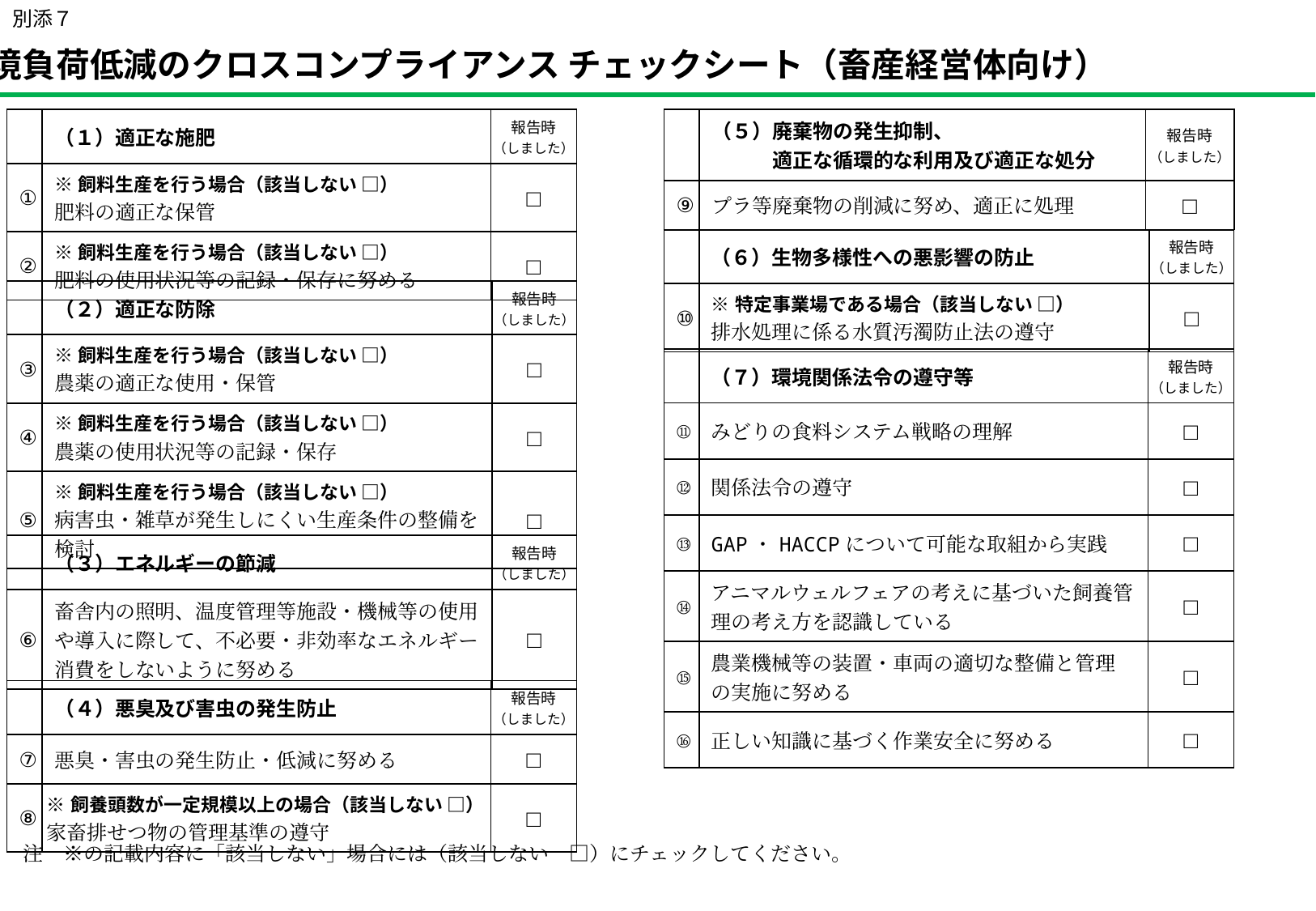

別添７
環境負荷低減のクロスコンプライアンス チェックシート（畜産経営体向け）
|  | （１）適正な施肥 | 報告時 （しました） |
| --- | --- | --- |
| ① | ※飼料生産を行う場合（該当しない □） 肥料の適正な保管 | □ |
| ② | ※飼料生産を行う場合（該当しない □） 肥料の使用状況等の記録・保存に努める | □ |
|  | （５）廃棄物の発生抑制、 　　　適正な循環的な利用及び適正な処分 | 報告時 （しました） |
| --- | --- | --- |
| ⑨ | プラ等廃棄物の削減に努め、適正に処理 | □ |
|  | （６）生物多様性への悪影響の防止 | 報告時 （しました） |
| --- | --- | --- |
| ⑩ | ※特定事業場である場合（該当しない □） 排水処理に係る水質汚濁防止法の遵守 | □ |
|  | （２）適正な防除 | 報告時 （しました） |
| --- | --- | --- |
| ③ | ※飼料生産を行う場合（該当しない □） 農薬の適正な使用・保管 | □ |
| ④ | ※飼料生産を行う場合（該当しない □） 農薬の使用状況等の記録・保存 | □ |
| ⑤ | ※飼料生産を行う場合（該当しない □） 病害虫・雑草が発生しにくい生産条件の整備を検討 | □ |
|  | （７）環境関係法令の遵守等 | 報告時 （しました） |
| --- | --- | --- |
| ⑪ | みどりの食料システム戦略の理解 | □ |
| ⑫ | 関係法令の遵守 | □ |
| ⑬ | GAP・HACCPについて可能な取組から実践 | □ |
| ⑭ | アニマルウェルフェアの考えに基づいた飼養管理の考え方を認識している | □ |
| ⑮ | 農業機械等の装置・車両の適切な整備と管理の実施に努める | □ |
| ⑯ | 正しい知識に基づく作業安全に努める | □ |
|  | （３）エネルギーの節減 | 報告時 （しました） |
| --- | --- | --- |
| ⑥ | 畜舎内の照明、温度管理等施設・機械等の使用や導入に際して、不必要・非効率なエネルギー消費をしないように努める | □ |
|  | （４）悪臭及び害虫の発生防止 | 報告時 （しました） |
| --- | --- | --- |
| ⑦ | 悪臭・害虫の発生防止・低減に努める | □ |
| ⑧ | ※飼養頭数が一定規模以上の場合（該当しない □） 家畜排せつ物の管理基準の遵守 | □ |
注　※の記載内容に「該当しない」場合には（該当しない　□）にチェックしてください。